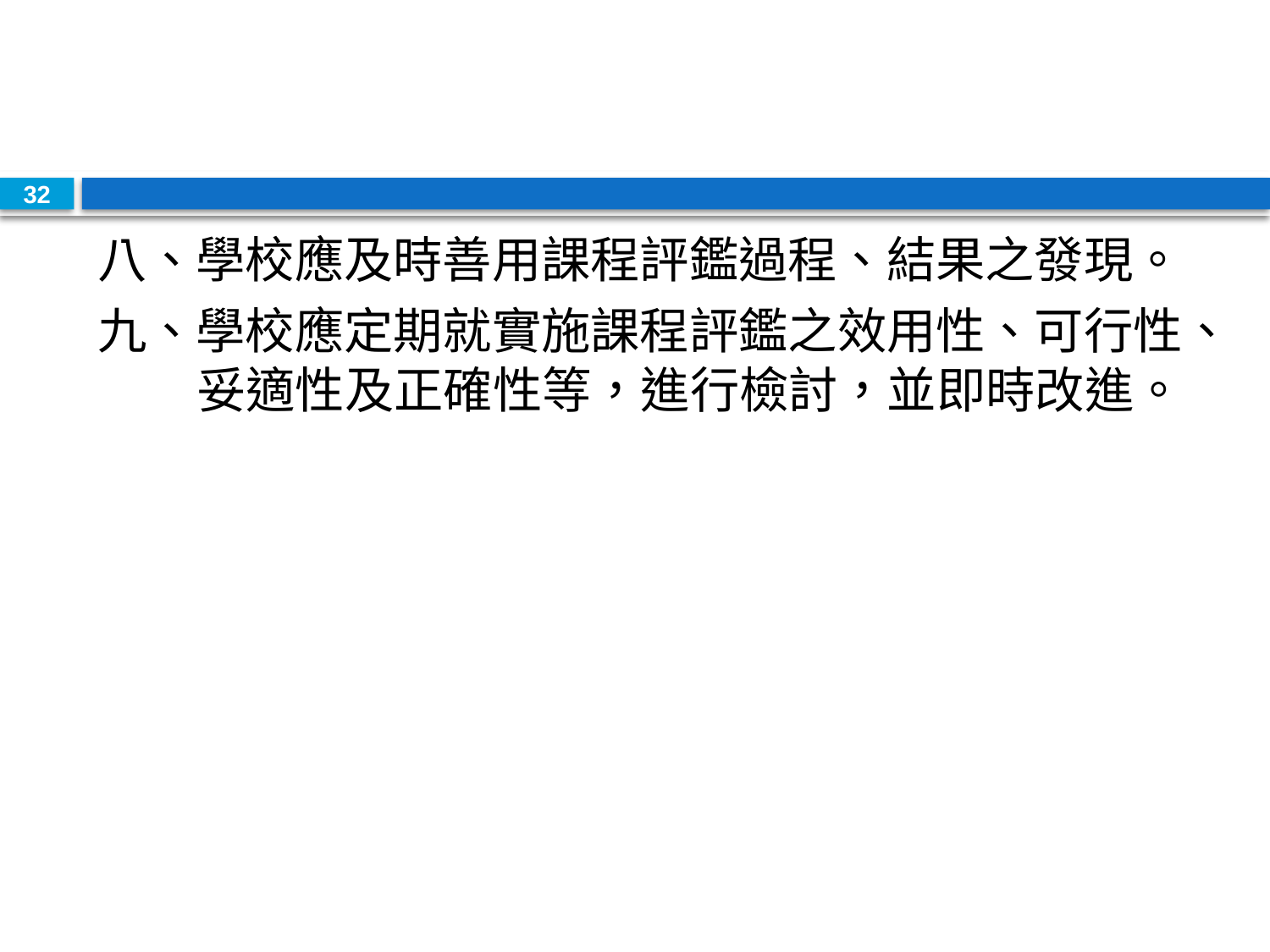

#
32
八、學校應及時善用課程評鑑過程、結果之發現。
九、學校應定期就實施課程評鑑之效用性、可行性、妥適性及正確性等，進行檢討，並即時改進。